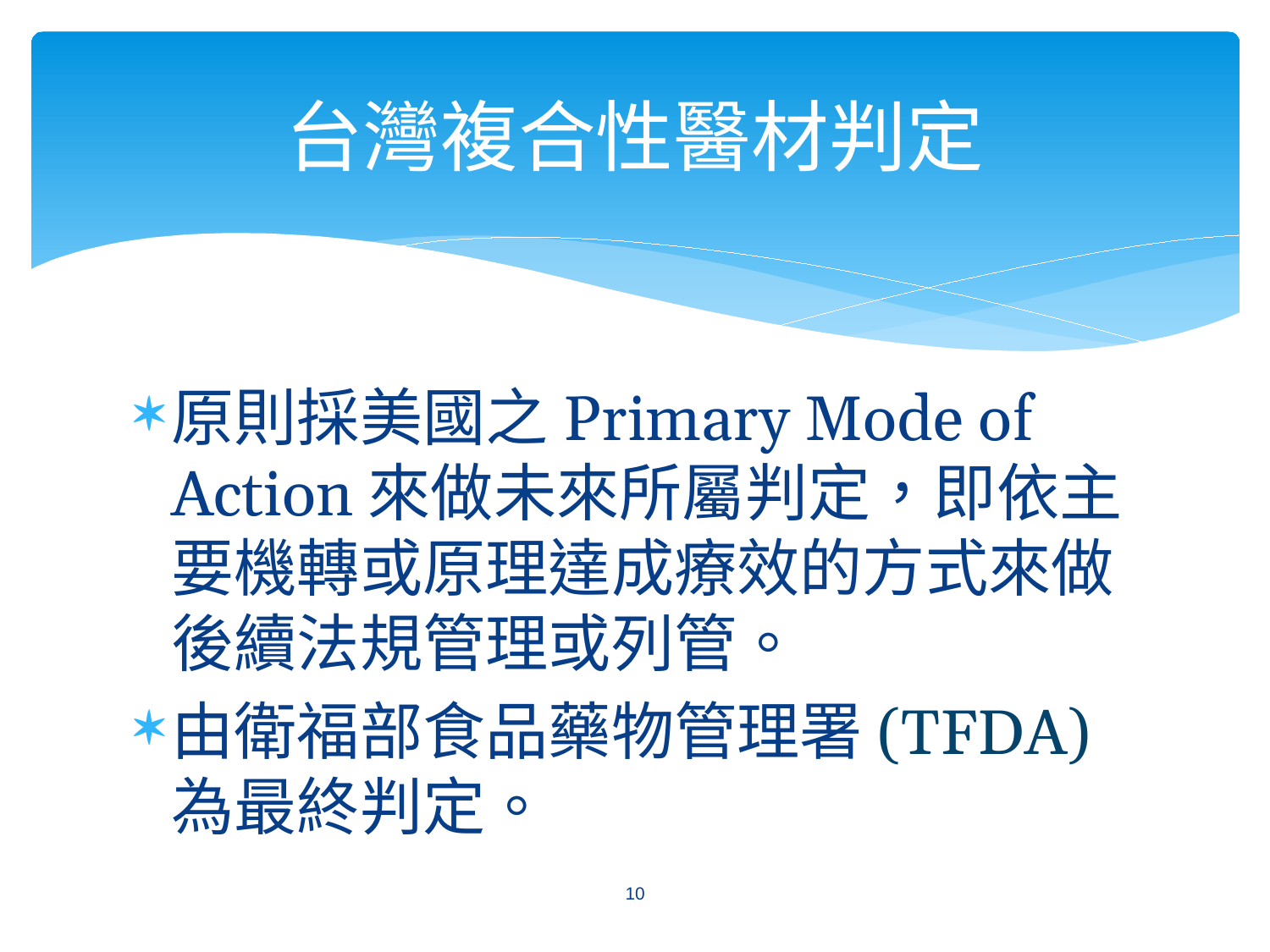

# 台灣複合性醫材判定
原則採美國之Primary Mode of Action來做未來所屬判定，即依主要機轉或原理達成療效的方式來做後續法規管理或列管。
由衛福部食品藥物管理署(TFDA)為最終判定。

10